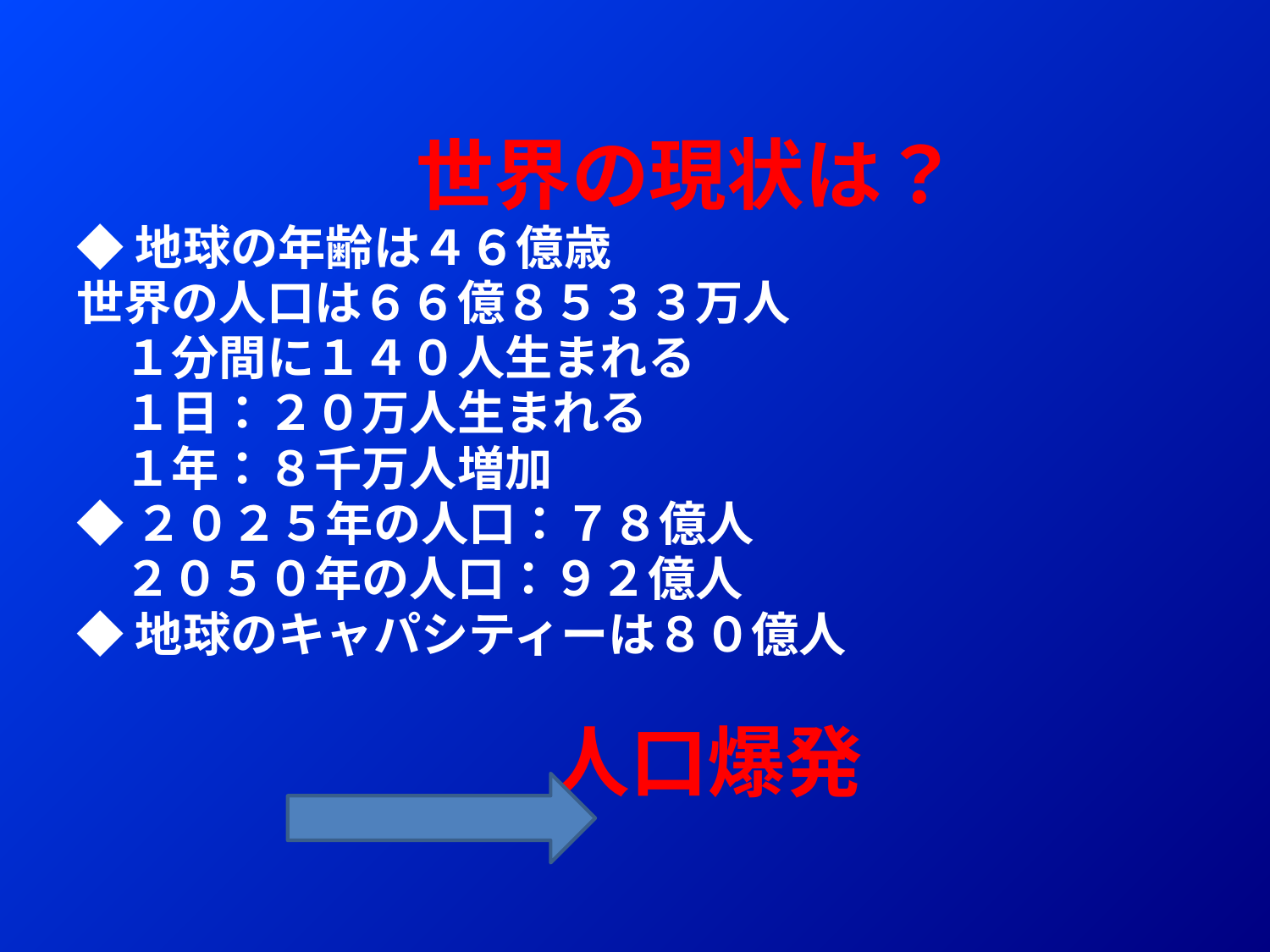

世界の現状は？
◆地球の年齢は４６億歳
世界の人口は６６億８５３３万人
　１分間に１４０人生まれる
　１日：２０万人生まれる
　１年：８千万人増加
◆２０２５年の人口：７８億人
　２０５０年の人口：９２億人
◆地球のキャパシティーは８０億人

　　　　　　　　　　人口爆発